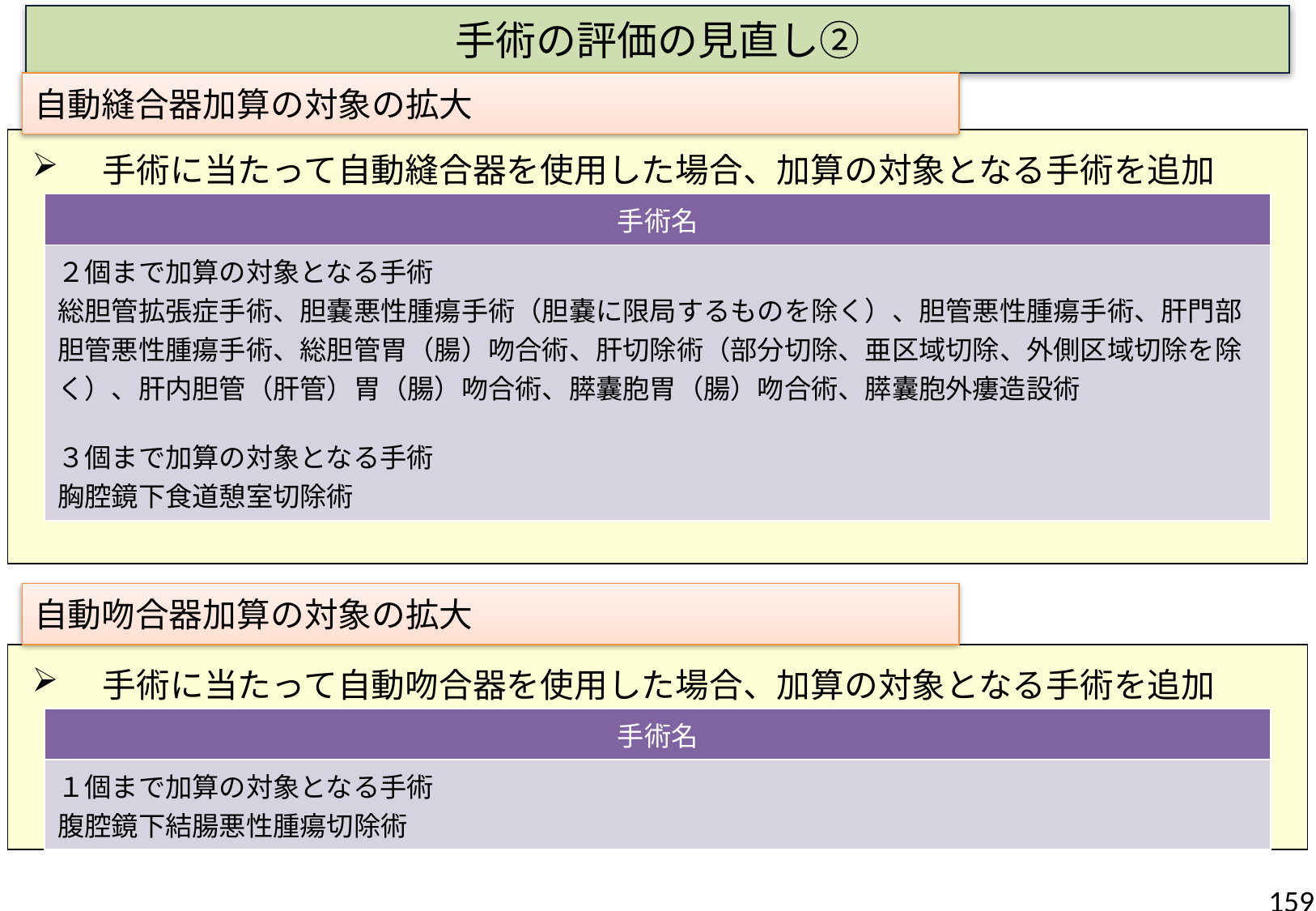

# 手術の評価の見直し②
自動縫合器加算の対象の拡大
手術に当たって自動縫合器を使用した場合、加算の対象となる手術を追加
| 手術名 |
| --- |
| ２個まで加算の対象となる手術 総胆管拡張症手術、胆嚢悪性腫瘍手術（胆嚢に限局するものを除く）、胆管悪性腫瘍手術、肝門部胆管悪性腫瘍手術、総胆管胃（腸）吻合術、肝切除術（部分切除、亜区域切除、外側区域切除を除く）、肝内胆管（肝管）胃（腸）吻合術、膵囊胞胃（腸）吻合術、膵囊胞外瘻造設術 ３個まで加算の対象となる手術 胸腔鏡下食道憩室切除術 |
自動吻合器加算の対象の拡大
手術に当たって自動吻合器を使用した場合、加算の対象となる手術を追加
| 手術名 |
| --- |
| １個まで加算の対象となる手術 腹腔鏡下結腸悪性腫瘍切除術 |
159